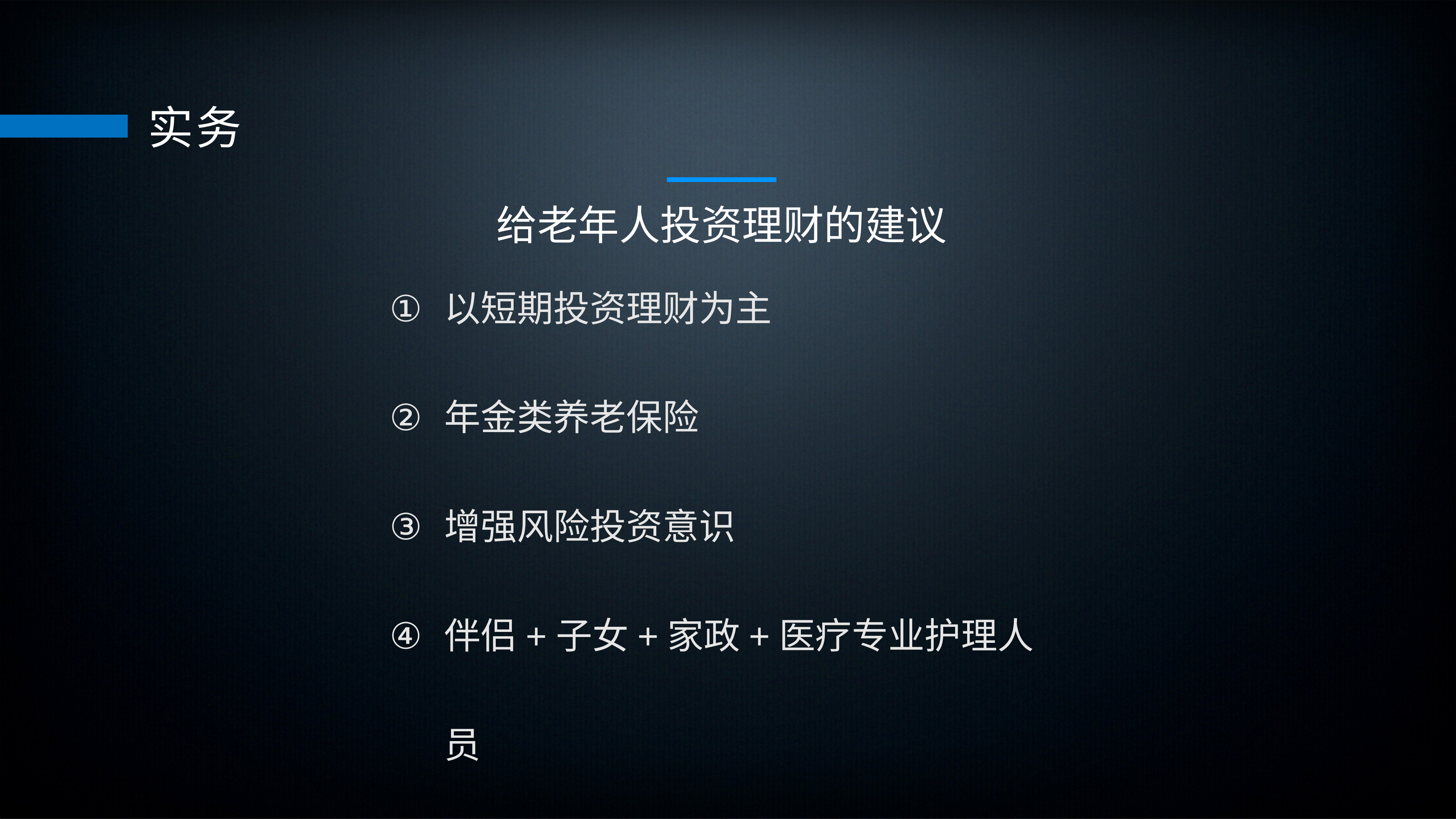

实务

给老年人投资理财的建议
以短期投资理财为主
年金类养老保险
增强风险投资意识
伴侣+子女+家政+医疗专业护理人员